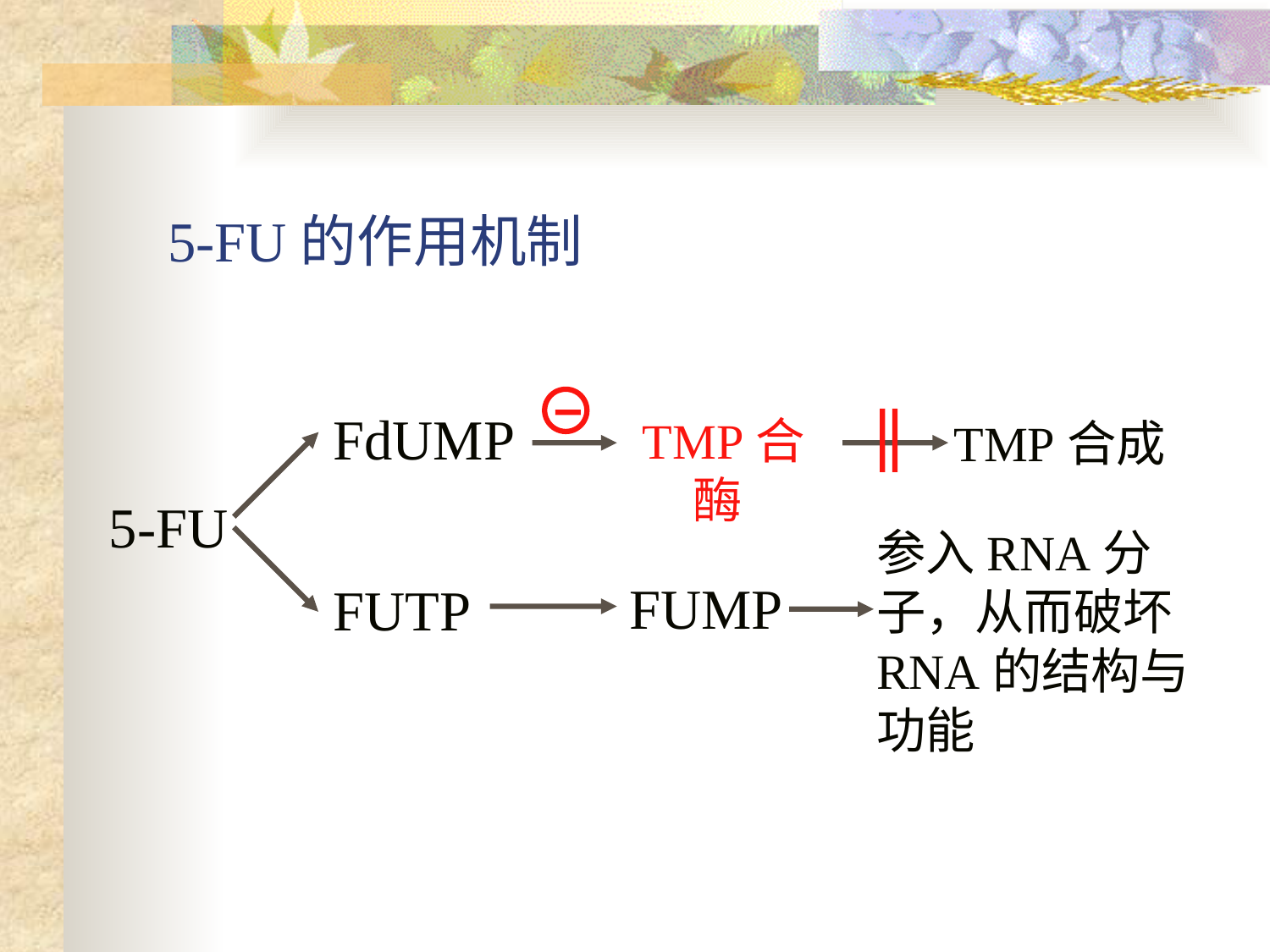

5-FU的作用机制

TMP合酶
TMP合成

FdUMP

5-FU
参入RNA分子，从而破坏RNA的结构与功能

FUMP

FUTP